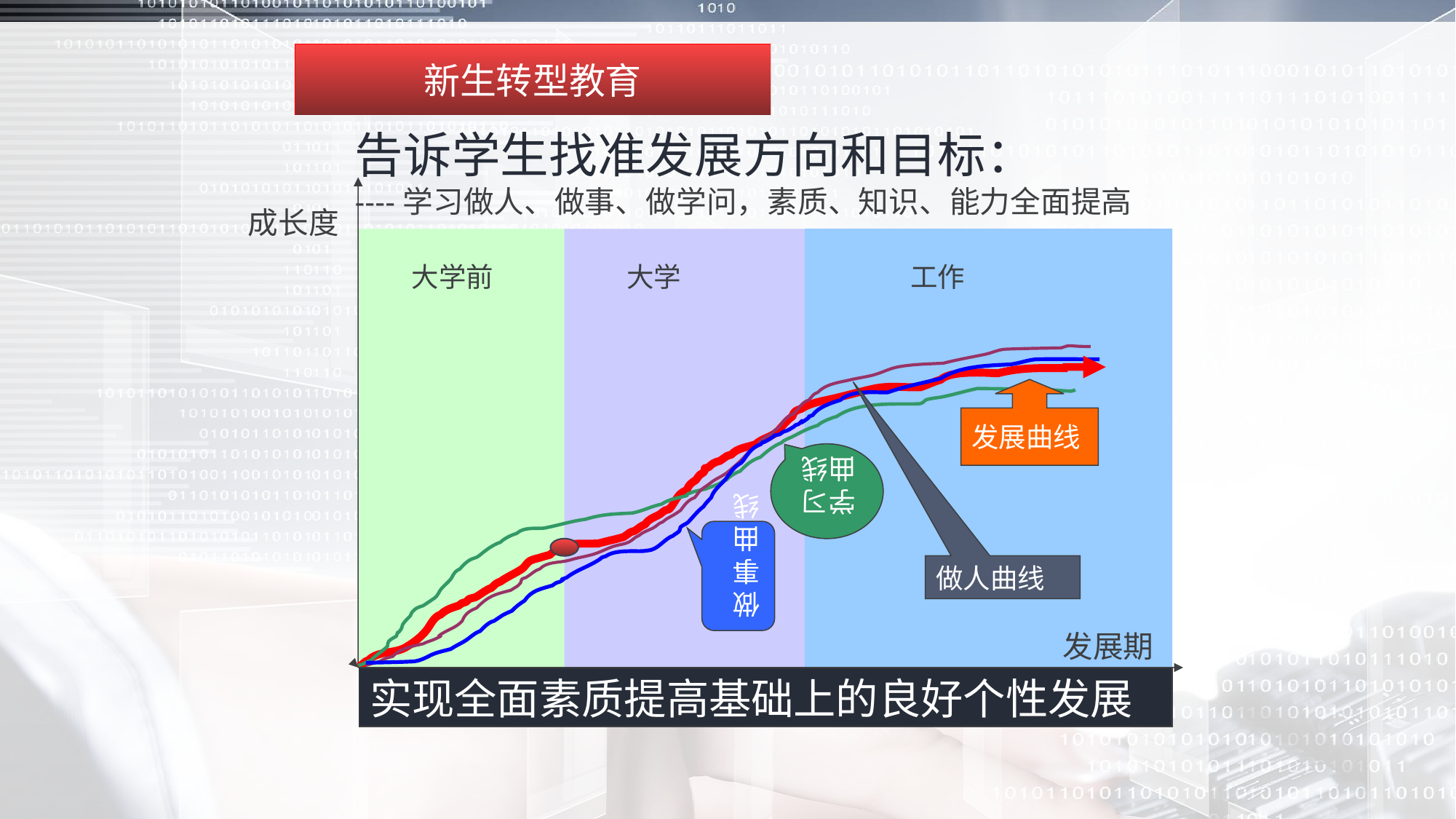

新生转型教育
  告诉学生找准发展方向和目标：
    ----学习做人、做事、做学问，素质、知识、能力全面提高

成长度

大学前
大学
工作

发展曲线

学习曲线

做事曲线
做人曲线
发展期

实现全面素质提高基础上的良好个性发展